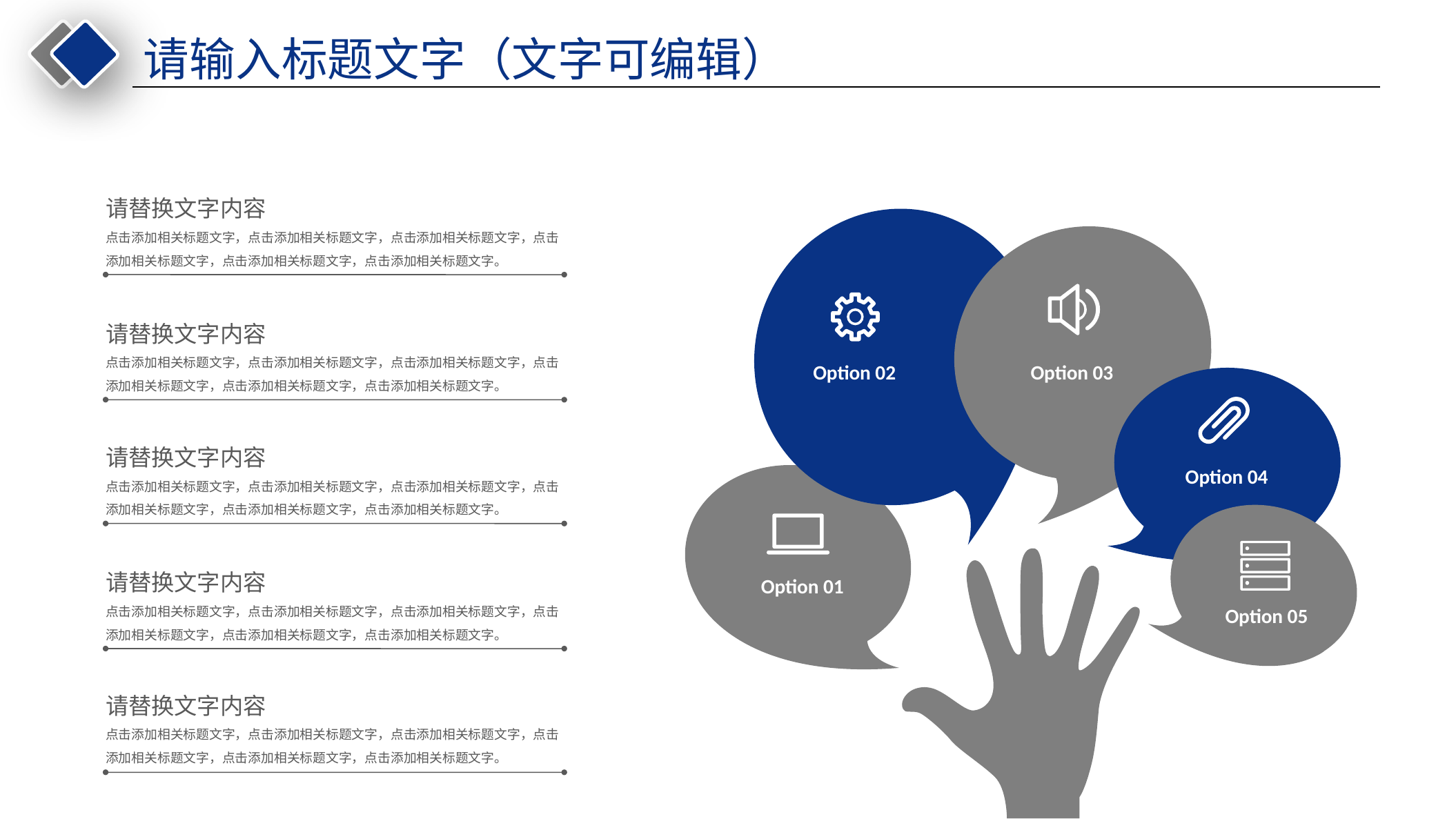

请输入标题文字（文字可编辑）

请替换文字内容
点击添加相关标题文字，点击添加相关标题文字，点击添加相关标题文字，点击添加相关标题文字，点击添加相关标题文字，点击添加相关标题文字。

请替换文字内容
点击添加相关标题文字，点击添加相关标题文字，点击添加相关标题文字，点击添加相关标题文字，点击添加相关标题文字，点击添加相关标题文字。
Option 02
Option 03

请替换文字内容
点击添加相关标题文字，点击添加相关标题文字，点击添加相关标题文字，点击添加相关标题文字，点击添加相关标题文字，点击添加相关标题文字。

Option 04

请替换文字内容
点击添加相关标题文字，点击添加相关标题文字，点击添加相关标题文字，点击添加相关标题文字，点击添加相关标题文字，点击添加相关标题文字。
Option 01
Option 05

请替换文字内容
点击添加相关标题文字，点击添加相关标题文字，点击添加相关标题文字，点击添加相关标题文字，点击添加相关标题文字，点击添加相关标题文字。